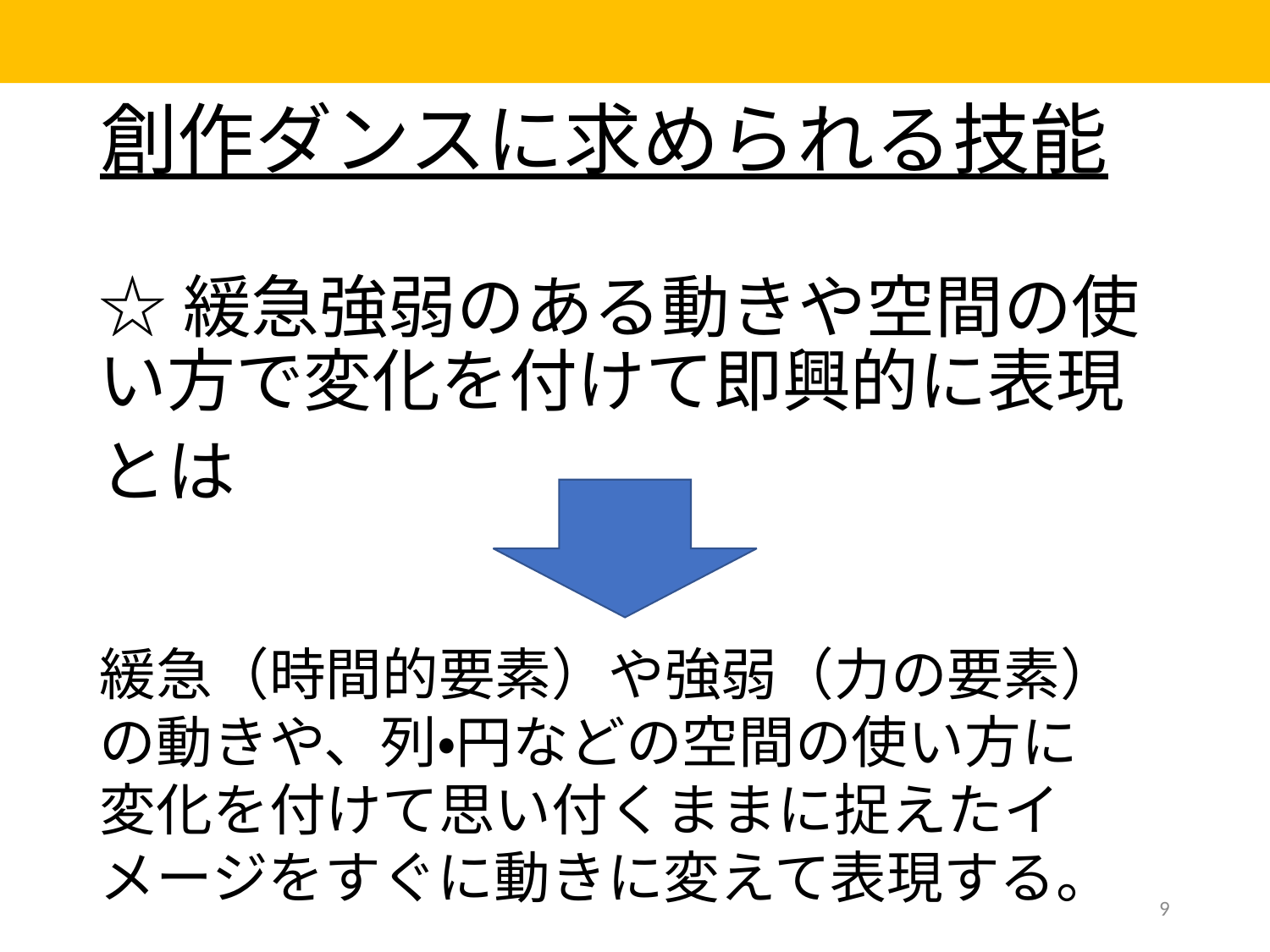

# 創作ダンスに求められる技能

☆緩急強弱のある動きや空間の使い方で変化を付けて即興的に表現
とは

緩急（時間的要素）や強弱（力の要素）の動きや、列・円などの空間の使い方に変化を付けて思い付くままに捉えたイメージをすぐに動きに変えて表現する。
9